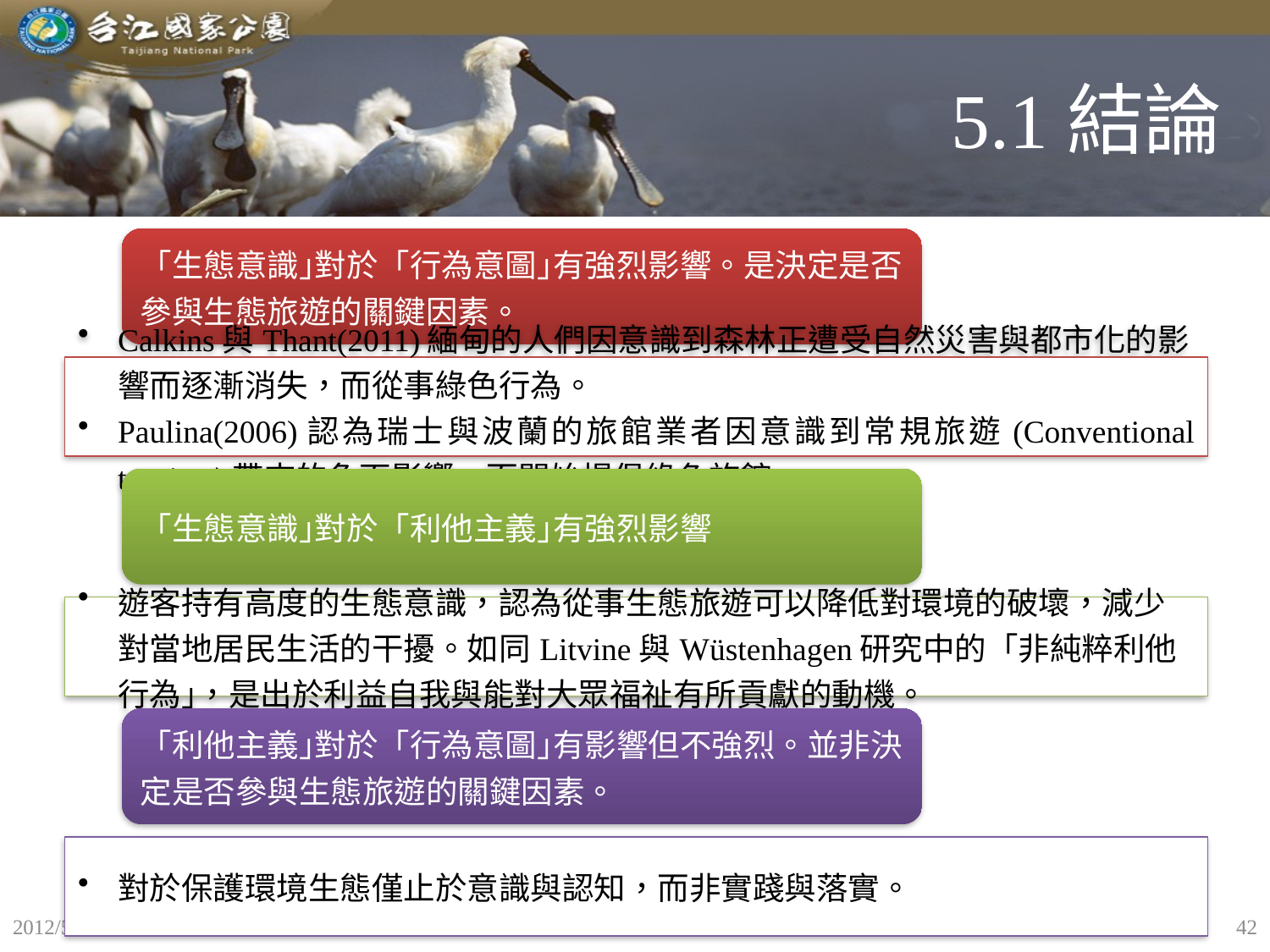

# 5.1結論
「生態意識｣對於「行為意圖｣有強烈影響。是決定是否參與生態旅遊的關鍵因素。
「生態意識｣對於「利他主義｣有強烈影響
「利他主義｣對於「行為意圖｣有影響但不強烈。並非決定是否參與生態旅遊的關鍵因素。
Calkins與Thant(2011)緬甸的人們因意識到森林正遭受自然災害與都市化的影響而逐漸消失，而從事綠色行為。
Paulina(2006)認為瑞士與波蘭的旅館業者因意識到常規旅遊(Conventional tourism)帶來的負面影響，而開始提倡綠色旅館。
遊客持有高度的生態意識，認為從事生態旅遊可以降低對環境的破壞，減少對當地居民生活的干擾。如同Litvine與Wüstenhagen研究中的「非純粹利他行為｣，是出於利益自我與能對大眾福祉有所貢獻的動機。
對於保護環境生態僅止於意識與認知，而非實踐與落實。
2012/5/26
42